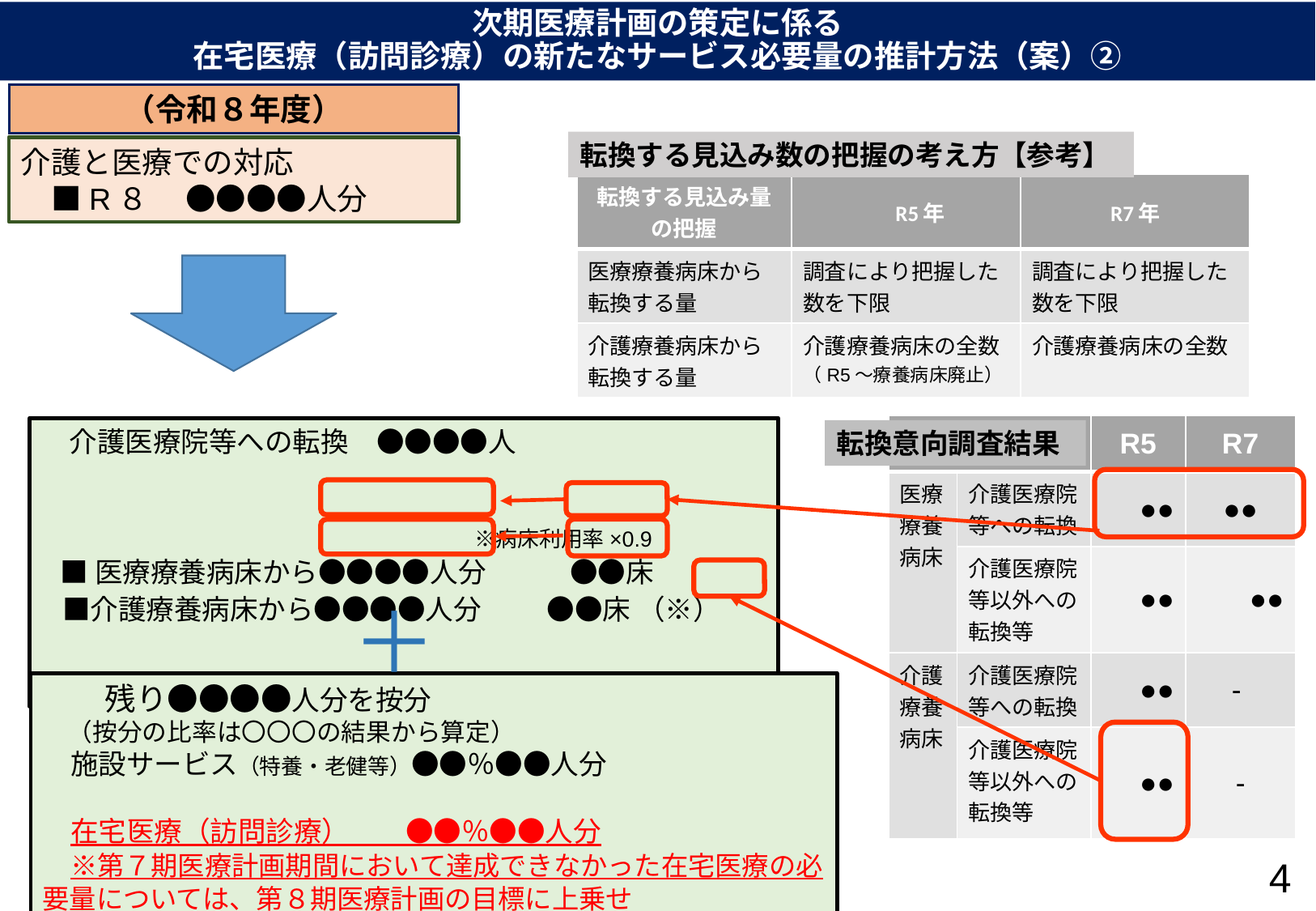

次期医療計画の策定に係る
在宅医療（訪問診療）の新たなサービス必要量の推計方法（案）②
（令和８年度）
転換する見込み数の把握の考え方【参考】
介護と医療での対応
　■R８　 ●●●●人分
| 転換する見込み量 の把握 | R5年 | R7年 |
| --- | --- | --- |
| 医療療養病床から 転換する量 | 調査により把握した数を下限 | 調査により把握した数を下限 |
| 介護療養病床から 転換する量 | 介護療養病床の全数 （R5～療養病床廃止） | 介護療養病床の全数 |

|  |  | R5 | R7 |
| --- | --- | --- | --- |
| 医療 療養 病床 | 介護医療院等への転換 | ●● | ●● |
|  | 介護医療院等以外への転換等 | ●● | ●● |
| 介護 療養 病床 | 介護医療院等への転換 | ●● | - |
|  | 介護医療院等以外への転換等 | ●● | - |
　介護医療院等への転換　●●●●人
　　　　　　　　　　　　　　　　　　　　※病床利用率×0.9
   ■医療療養病床から●●●●人分　　　●●床
　 ■介護療養病床から●●●●人分　      ●●床 （※）
　　　　　　　　　                ※介護療養病床全床 ●● –●●
転換意向調査結果

＋
　　残り●●●●人分を按分
　（按分の比率は〇〇〇の結果から算定）
　施設サービス（特養・老健等）●●％●●人分
　在宅医療（訪問診療）　　●●％●●人分
　※第７期医療計画期間において達成できなかった在宅医療の必要量については、第８期医療計画の目標に上乗せ

4